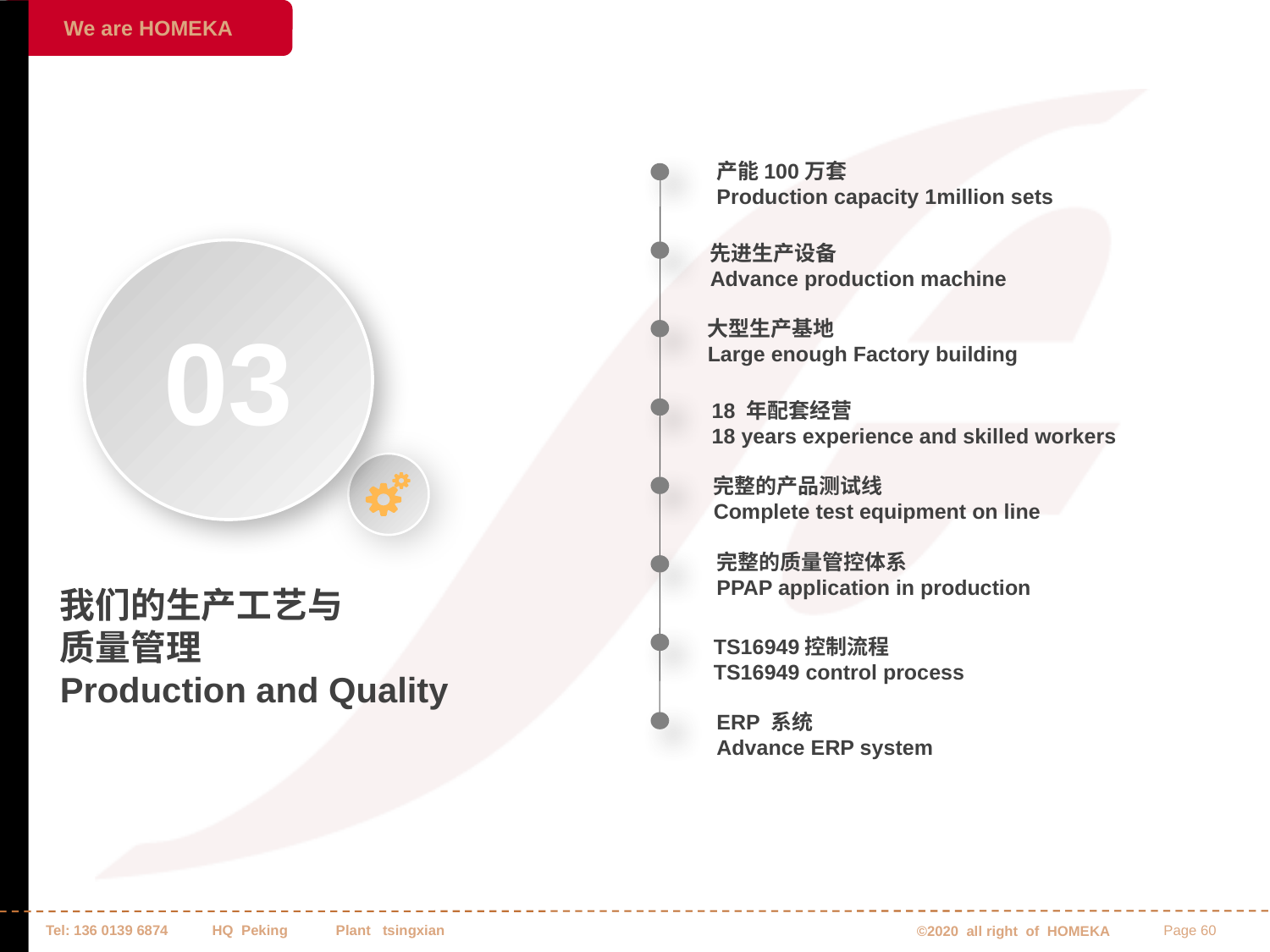

产能100万套
Production capacity 1million sets

先进生产设备
Advance production machine

03

大型生产基地
Large enough Factory building

18 年配套经营
18 years experience and skilled workers

完整的产品测试线
Complete test equipment on line

完整的质量管控体系
PPAP application in production

我们的生产工艺与
质量管理
Production and Quality
TS16949控制流程
TS16949 control process

ERP 系统
Advance ERP system